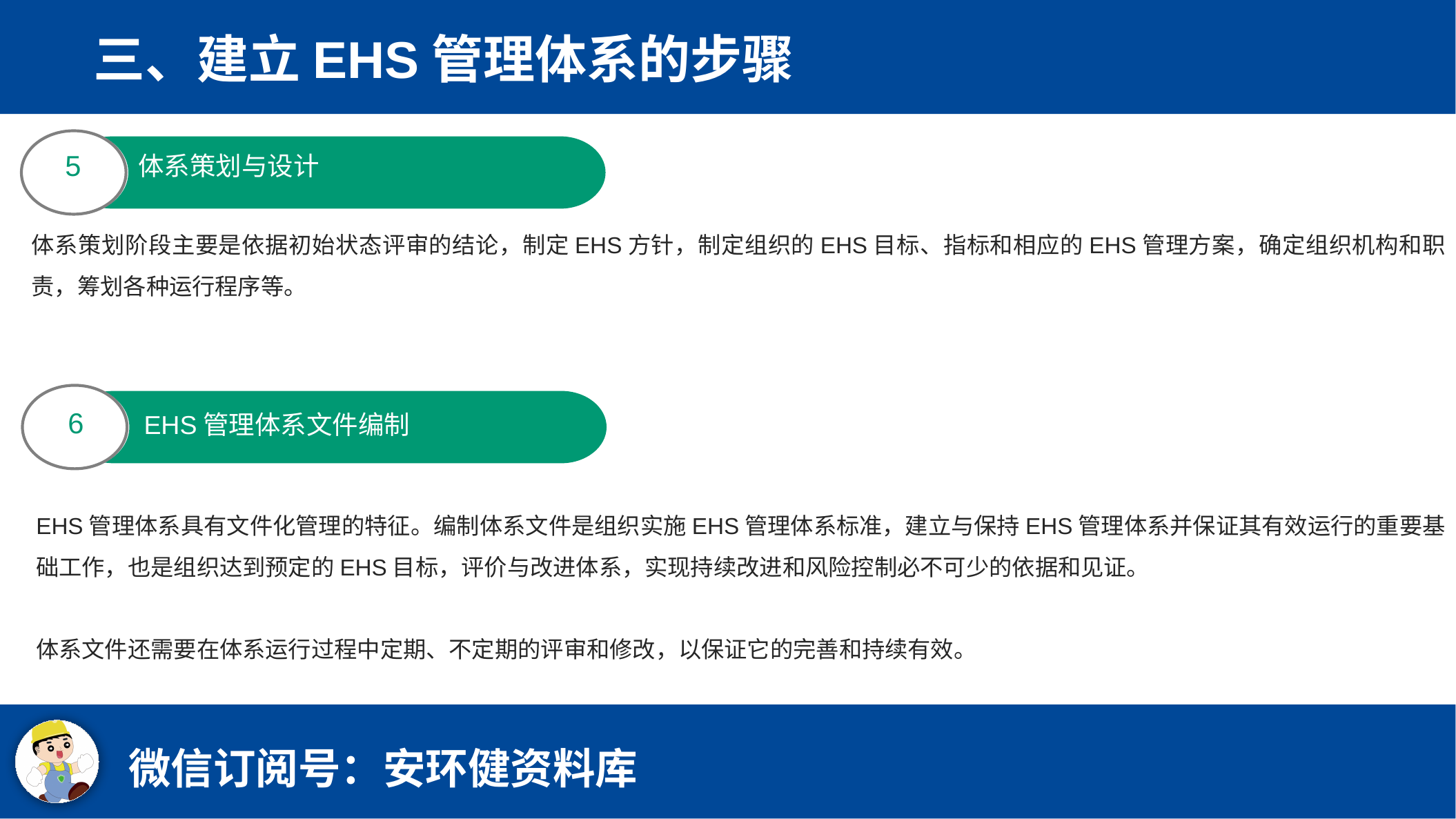

三、建立EHS管理体系的步骤

5
体系策划与设计
体系策划阶段主要是依据初始状态评审的结论，制定EHS方针，制定组织的EHS目标、指标和相应的EHS管理方案，确定组织机构和职责，筹划各种运行程序等。

6
EHS管理体系文件编制
EHS管理体系具有文件化管理的特征。编制体系文件是组织实施EHS管理体系标准，建立与保持EHS管理体系并保证其有效运行的重要基础工作，也是组织达到预定的EHS目标，评价与改进体系，实现持续改进和风险控制必不可少的依据和见证。

体系文件还需要在体系运行过程中定期、不定期的评审和修改，以保证它的完善和持续有效。